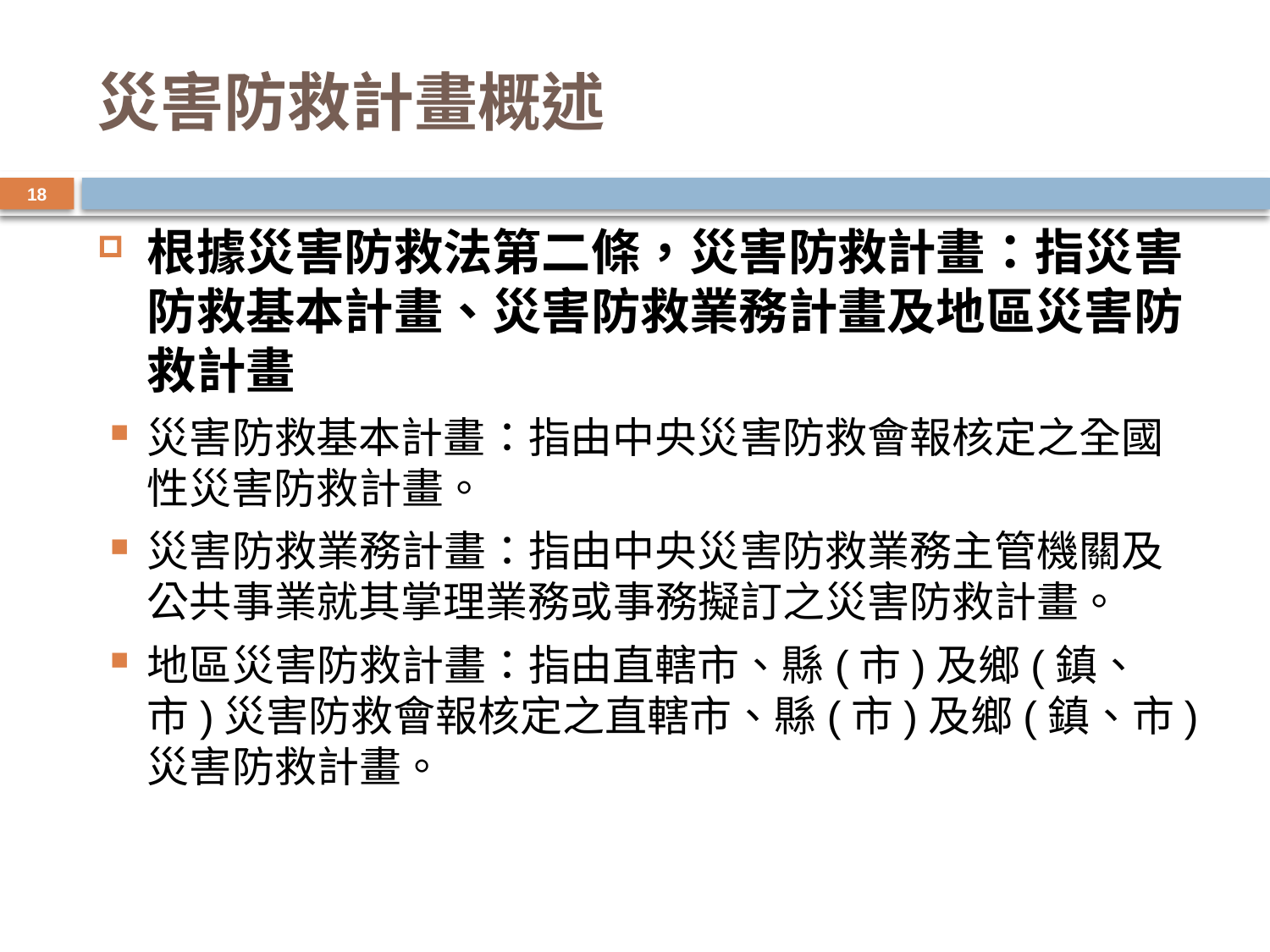

# 災害防救計畫概述
18
根據災害防救法第二條，災害防救計畫：指災害防救基本計畫、災害防救業務計畫及地區災害防救計畫
災害防救基本計畫：指由中央災害防救會報核定之全國性災害防救計畫。
災害防救業務計畫：指由中央災害防救業務主管機關及公共事業就其掌理業務或事務擬訂之災害防救計畫。
地區災害防救計畫：指由直轄市、縣(市)及鄉(鎮、市)災害防救會報核定之直轄市、縣(市)及鄉(鎮、市)災害防救計畫。